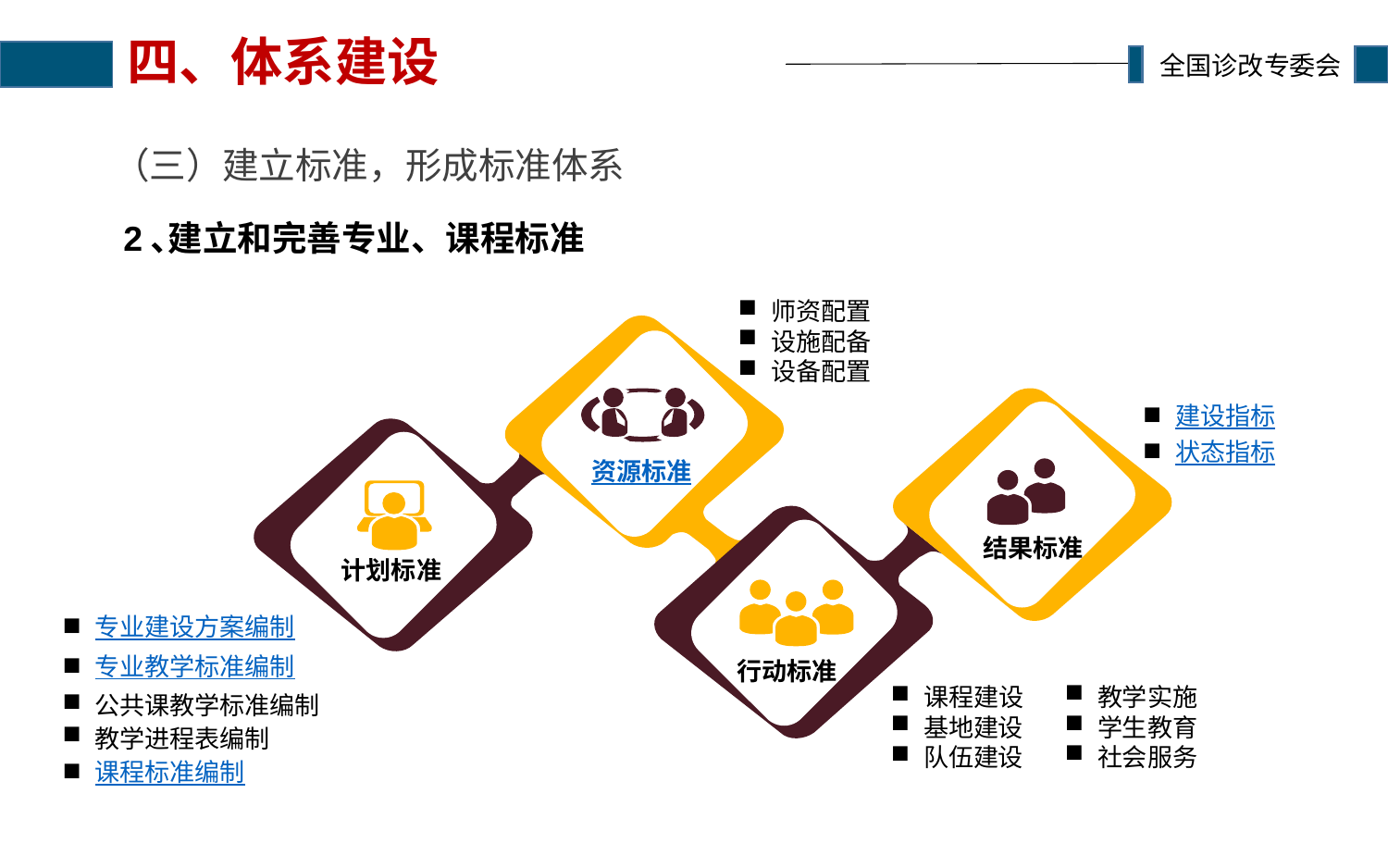

# 四、体系建设
（三）建立标准，形成标准体系
2､建立和完善专业、课程标准

师资配置
设施配备
设备配置

资源标准

结果标准
建设指标
状态指标

 计划标准

    行动标准
专业建设方案编制
专业教学标准编制
公共课教学标准编制
教学进程表编制
课程标准编制
教学实施
学生教育
社会服务
课程建设
基地建设
队伍建设